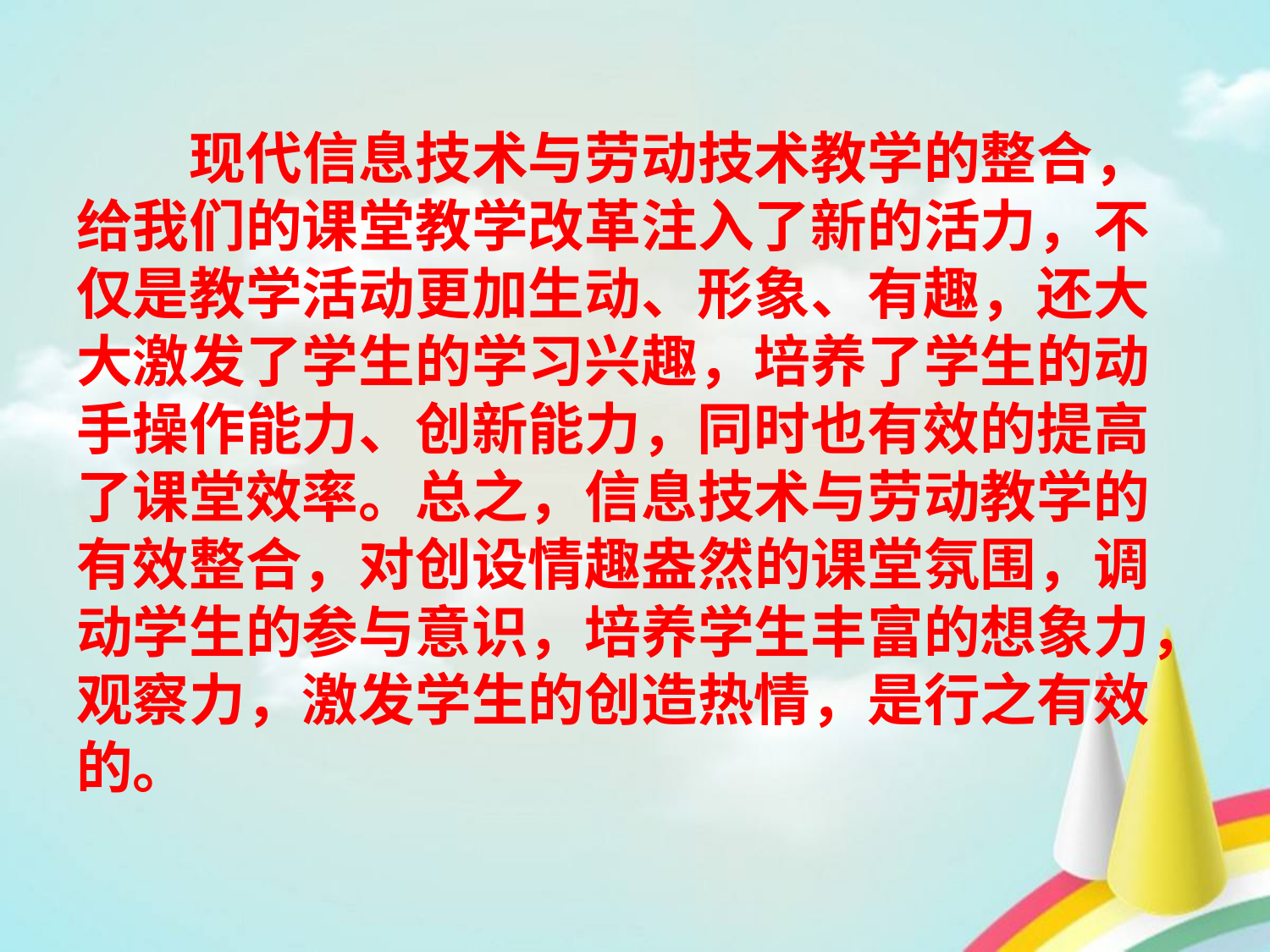

现代信息技术与劳动技术教学的整合，给我们的课堂教学改革注入了新的活力，不仅是教学活动更加生动、形象、有趣，还大大激发了学生的学习兴趣，培养了学生的动手操作能力、创新能力，同时也有效的提高了课堂效率。总之，信息技术与劳动教学的有效整合，对创设情趣盎然的课堂氛围，调动学生的参与意识，培养学生丰富的想象力，观察力，激发学生的创造热情，是行之有效的。